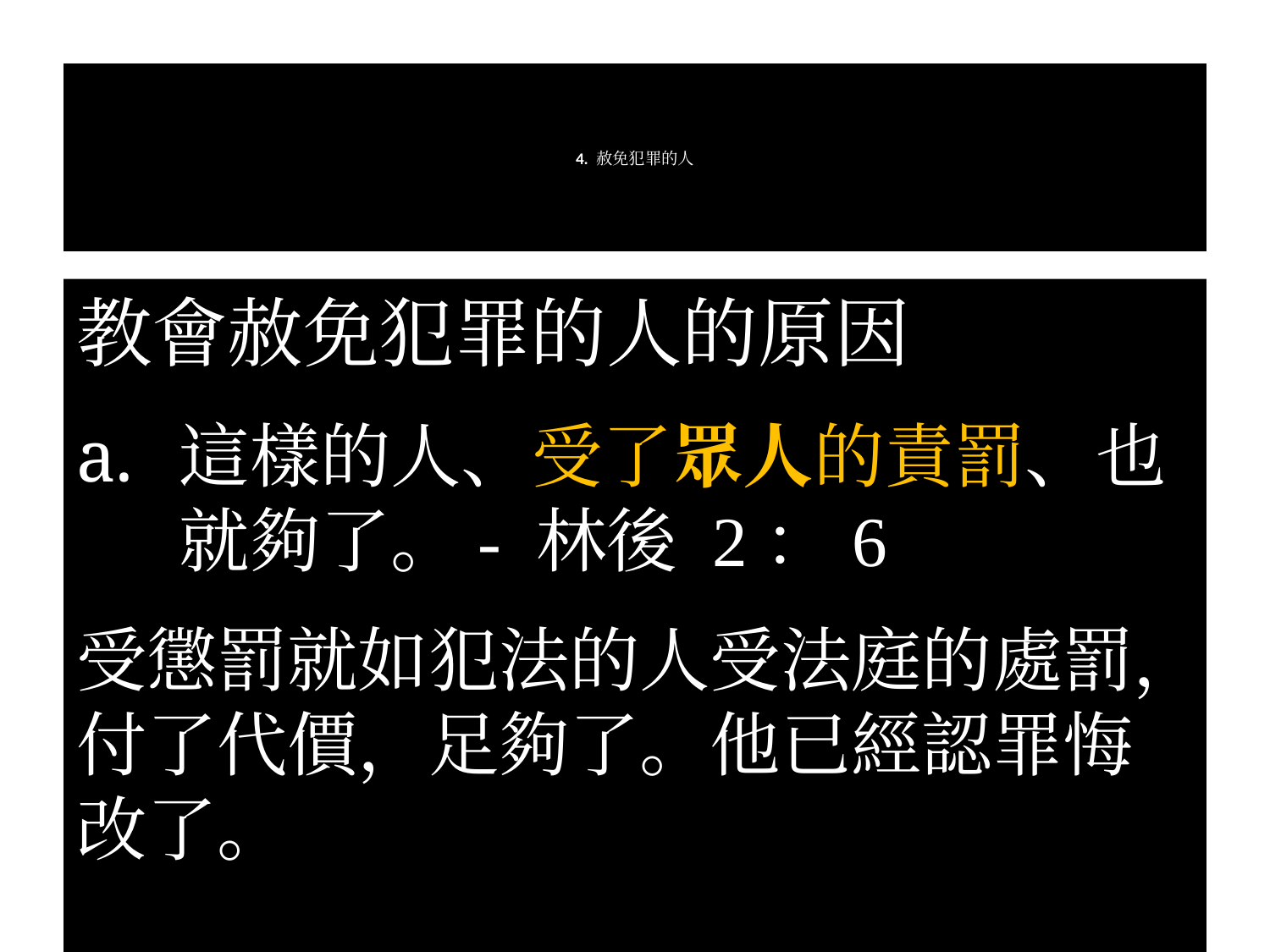

# 4.  赦免犯罪的人
教會赦免犯罪的人的原因
這樣的人、受了眾人的責罰、也就夠了。- 林後 2：6
受懲罰就如犯法的人受法庭的處罰，付了代價，足夠了。他已經認罪悔改了。